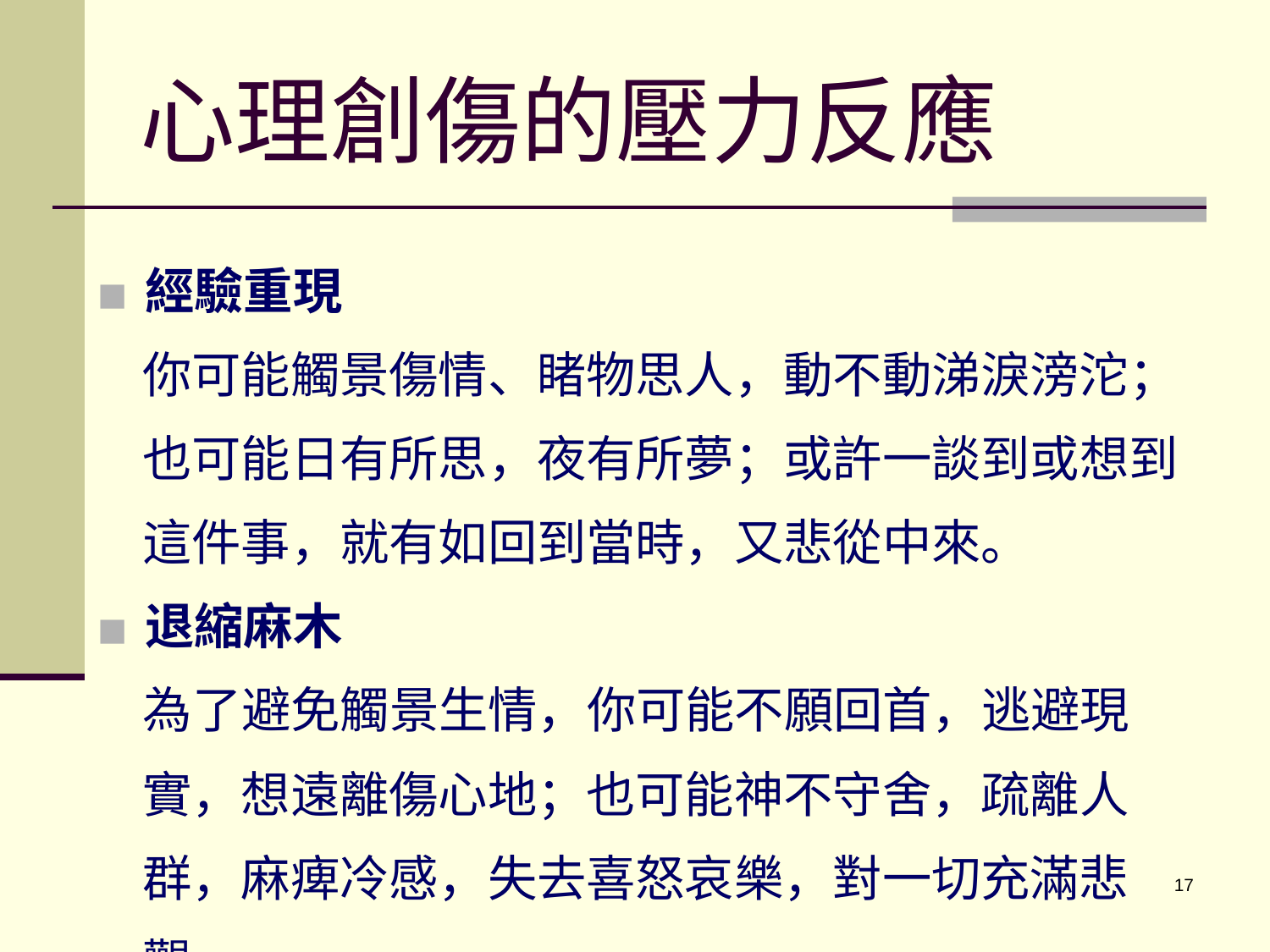

# 心理創傷的壓力反應
經驗重現
   你可能觸景傷情、睹物思人，動不動涕淚滂沱；
   也可能日有所思，夜有所夢；或許一談到或想到
   這件事，就有如回到當時，又悲從中來。
退縮麻木
   為了避免觸景生情，你可能不願回首，逃避現
   實，想遠離傷心地；也可能神不守舍，疏離人
   群，麻痺冷感，失去喜怒哀樂，對一切充滿悲
   觀。

17